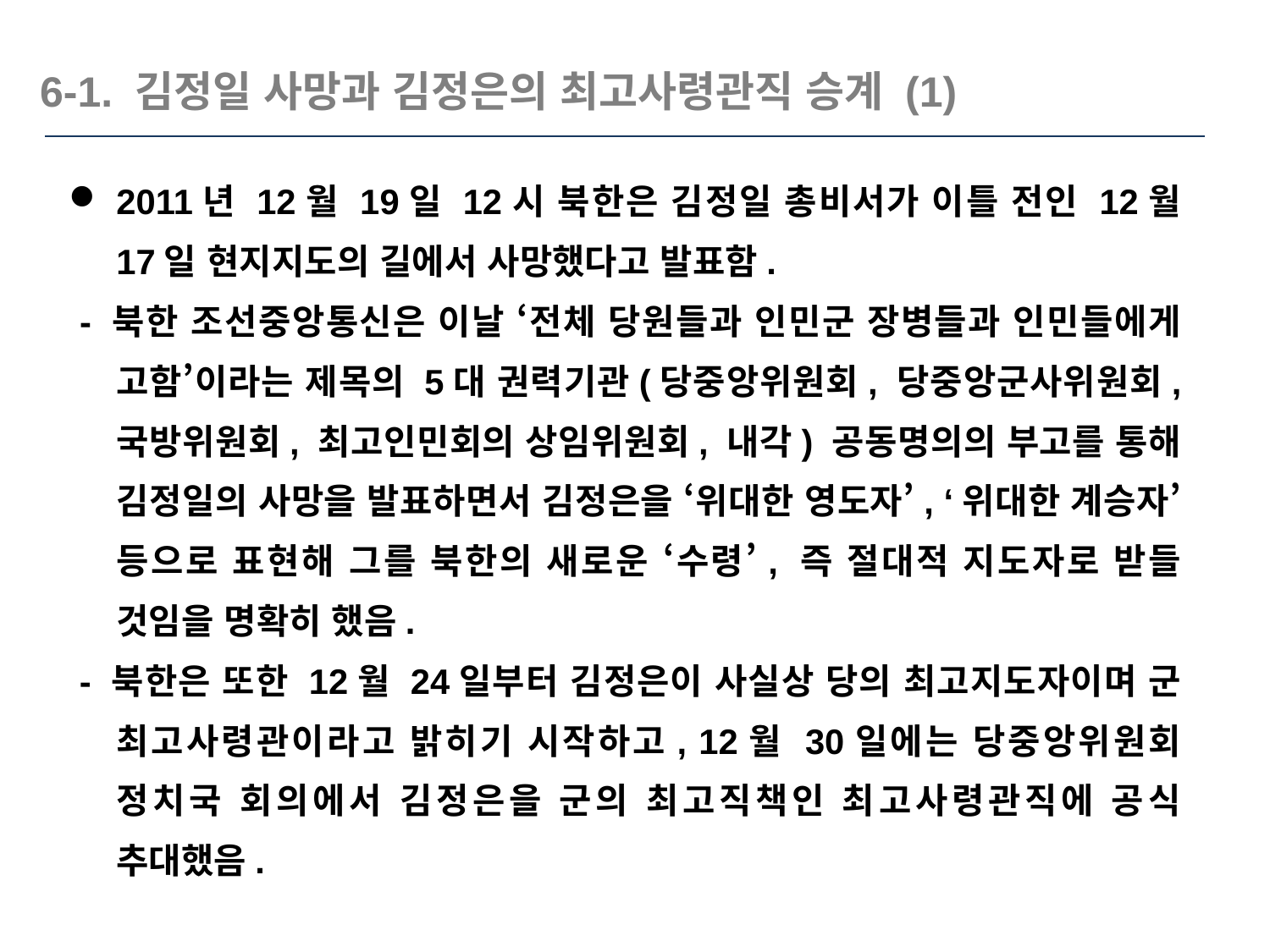

6-1. 김정일 사망과 김정은의 최고사령관직 승계 (1)
2011년 12월 19일 12시 북한은 김정일 총비서가 이틀 전인 12월 17일 현지지도의 길에서 사망했다고 발표함.
 - 북한 조선중앙통신은 이날 ‘전체 당원들과 인민군 장병들과 인민들에게 고함’이라는 제목의 5대 권력기관(당중앙위원회, 당중앙군사위원회, 국방위원회, 최고인민회의 상임위원회, 내각) 공동명의의 부고를 통해 김정일의 사망을 발표하면서 김정은을 ‘위대한 영도자’, ‘위대한 계승자’ 등으로 표현해 그를 북한의 새로운 ‘수령’, 즉 절대적 지도자로 받들 것임을 명확히 했음.
 - 북한은 또한 12월 24일부터 김정은이 사실상 당의 최고지도자이며 군 최고사령관이라고 밝히기 시작하고, 12월 30일에는 당중앙위원회 정치국 회의에서 김정은을 군의 최고직책인 최고사령관직에 공식 추대했음.